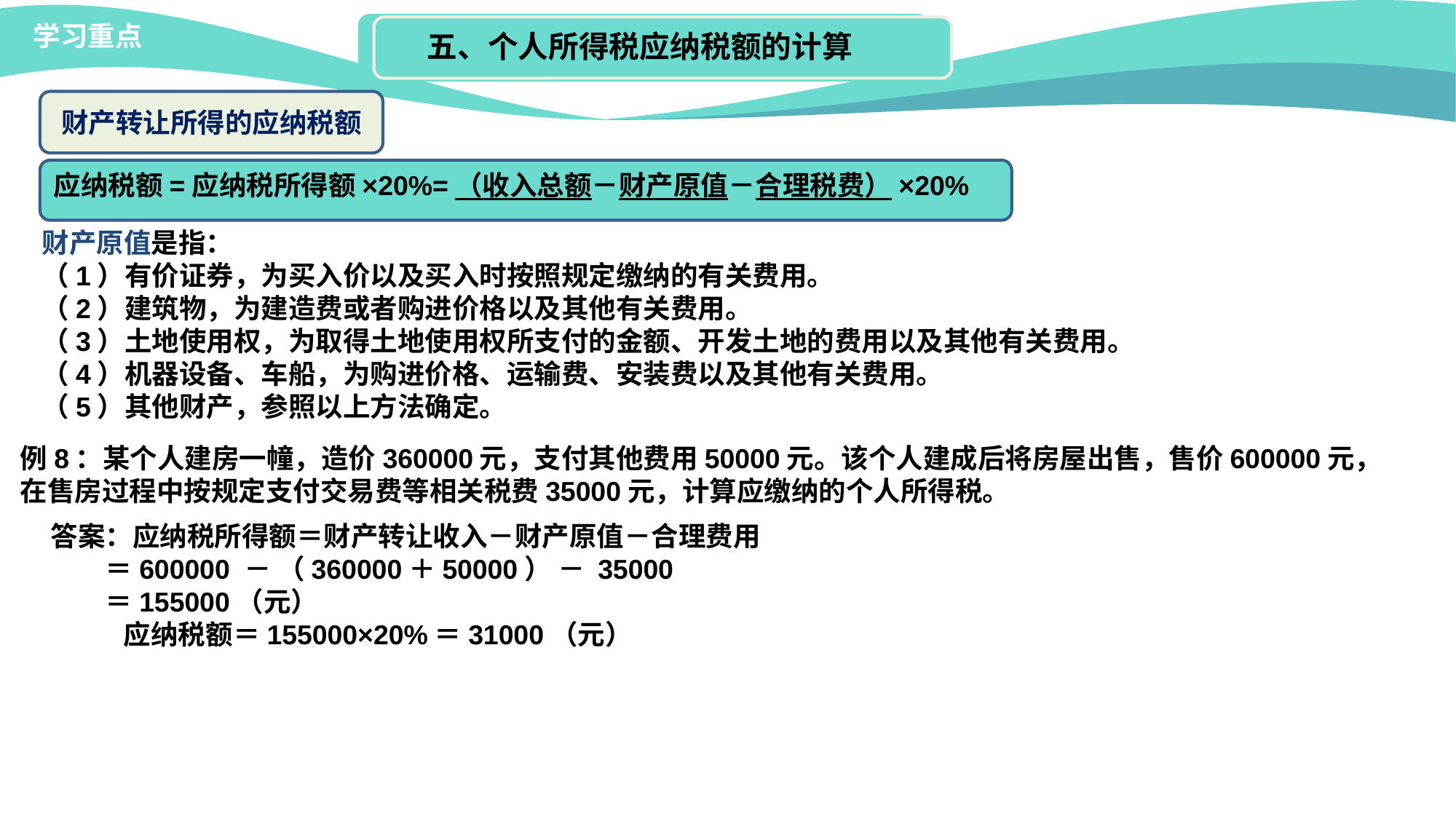

学习重点

五、个人所得税应纳税额的计算
财产转让所得的应纳税额
应纳税额=应纳税所得额×20%=（收入总额－财产原值－合理税费）×20%
财产原值是指：
（1）有价证券，为买入价以及买入时按照规定缴纳的有关费用。
（2）建筑物，为建造费或者购进价格以及其他有关费用。
（3）土地使用权，为取得土地使用权所支付的金额、开发土地的费用以及其他有关费用。
（4）机器设备、车船，为购进价格、运输费、安装费以及其他有关费用。
（5）其他财产，参照以上方法确定。
例8：某个人建房一幢，造价360000元，支付其他费用50000元。该个人建成后将房屋出售，售价600000元，
在售房过程中按规定支付交易费等相关税费35000元，计算应缴纳的个人所得税。
答案：应纳税所得额＝财产转让收入－财产原值－合理费用
　　＝600000 － （360000＋50000） － 35000
　　＝155000（元）
　　   应纳税额＝155000×20%＝31000（元）